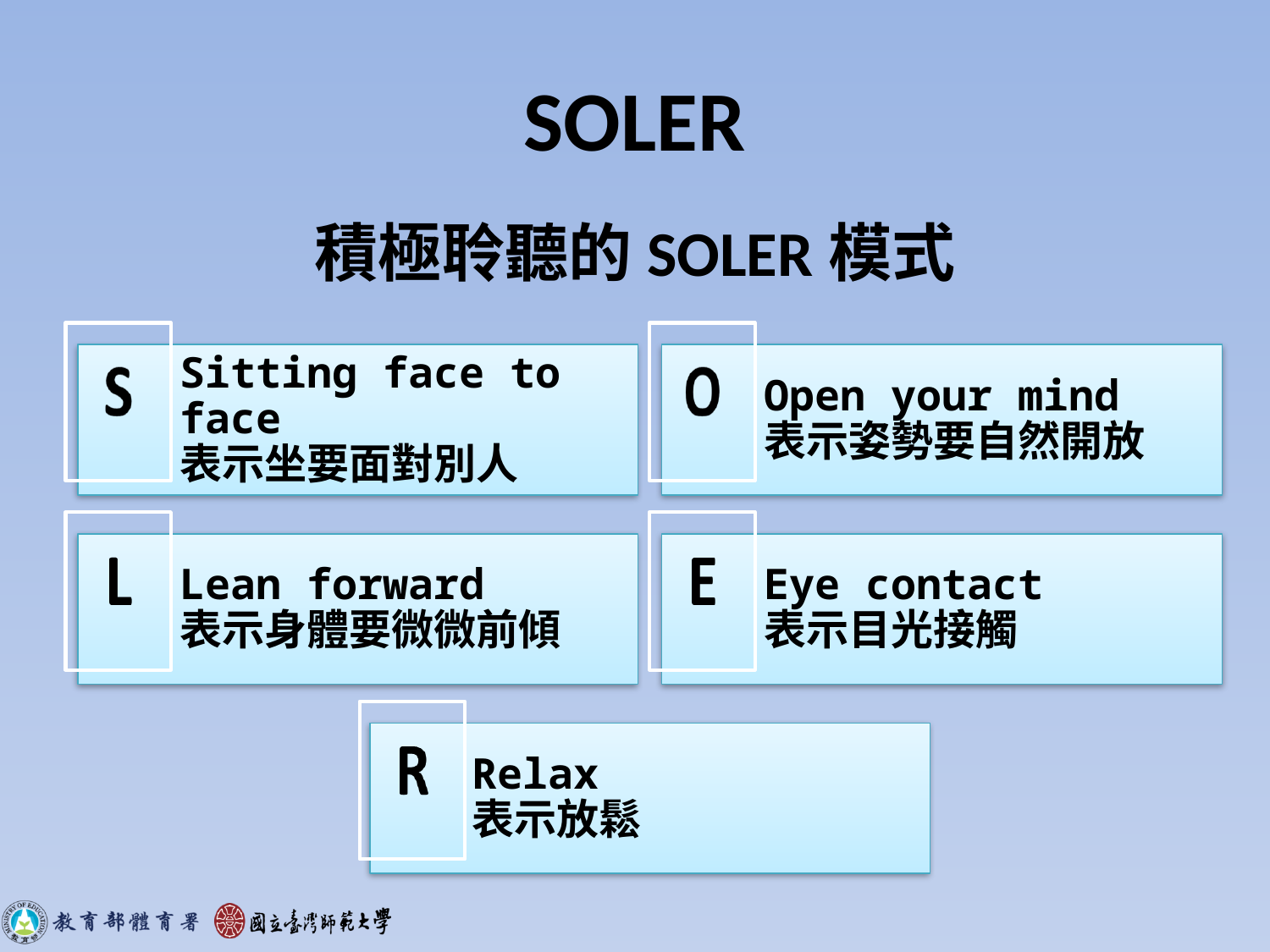

# SOLER

積極聆聽的SOLER模式

Sitting face to face
表示坐要面對別人
Open your mind
表示姿勢要自然開放
Lean forward
表示身體要微微前傾
Eye contact
表示目光接觸
Relax
表示放鬆